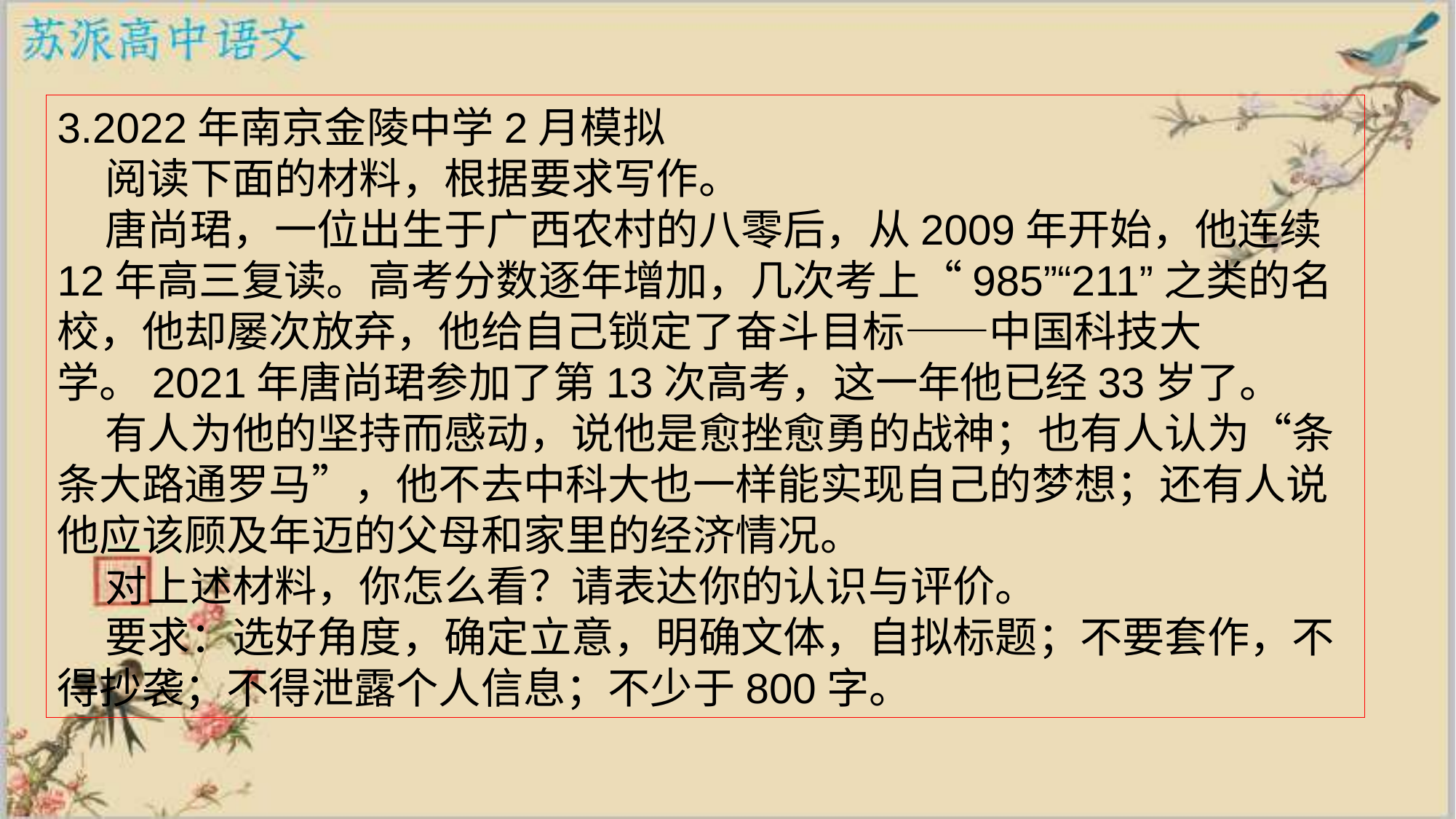

3.2022年南京金陵中学2月模拟
    阅读下面的材料，根据要求写作。
    唐尚珺，一位出生于广西农村的八零后，从2009年开始，他连续12年高三复读。高考分数逐年增加，几次考上“985”“211”之类的名校，他却屡次放弃，他给自己锁定了奋斗目标——中国科技大学。2021年唐尚珺参加了第13次高考，这一年他已经33岁了。
    有人为他的坚持而感动，说他是愈挫愈勇的战神；也有人认为“条条大路通罗马”，他不去中科大也一样能实现自己的梦想；还有人说他应该顾及年迈的父母和家里的经济情况。
    对上述材料，你怎么看？请表达你的认识与评价。
    要求：选好角度，确定立意，明确文体，自拟标题；不要套作，不得抄袭；不得泄露个人信息；不少于800字。